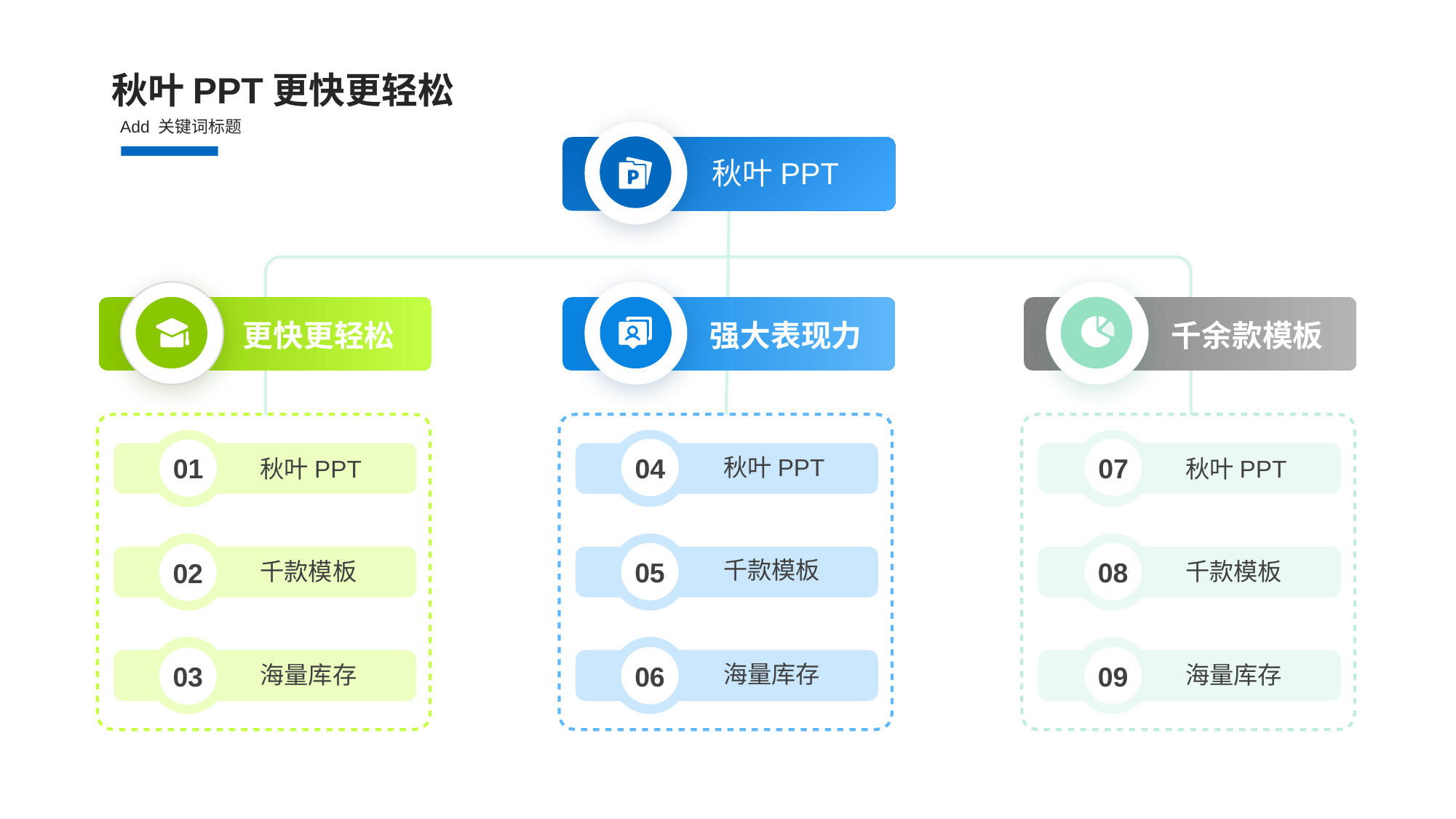

秋叶PPT更快更轻松
Add 关键词标题

秋叶PPT

更快更轻松
强大表现力
千余款模板

04
07
01

秋叶PPT
秋叶PPT
秋叶PPT

05
08
02

千款模板
千款模板
千款模板

06
09
03

海量库存
海量库存
海量库存